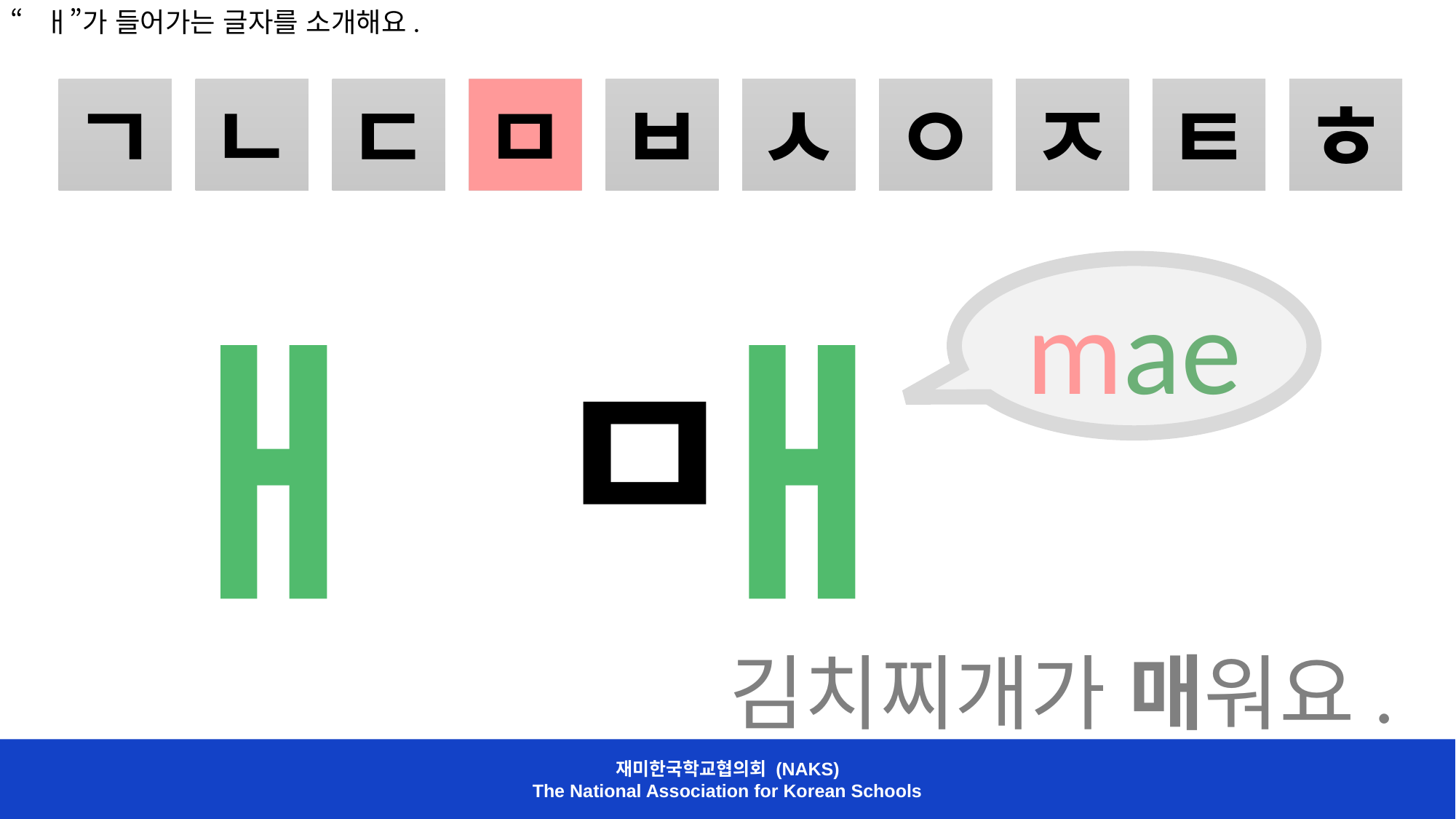

“ㅐ”가 들어가는 글자를 소개해요.
ㅁ
ㄱ
ㄴ
ㄷ
ㅁ
ㅂ
ㅅ
ㅇ
ㅈ
ㅌ
ㅎ
mae

ㅁ
김치찌개가 매워요.
재미한국학교협의회 (NAKS)
The National Association for Korean Schools